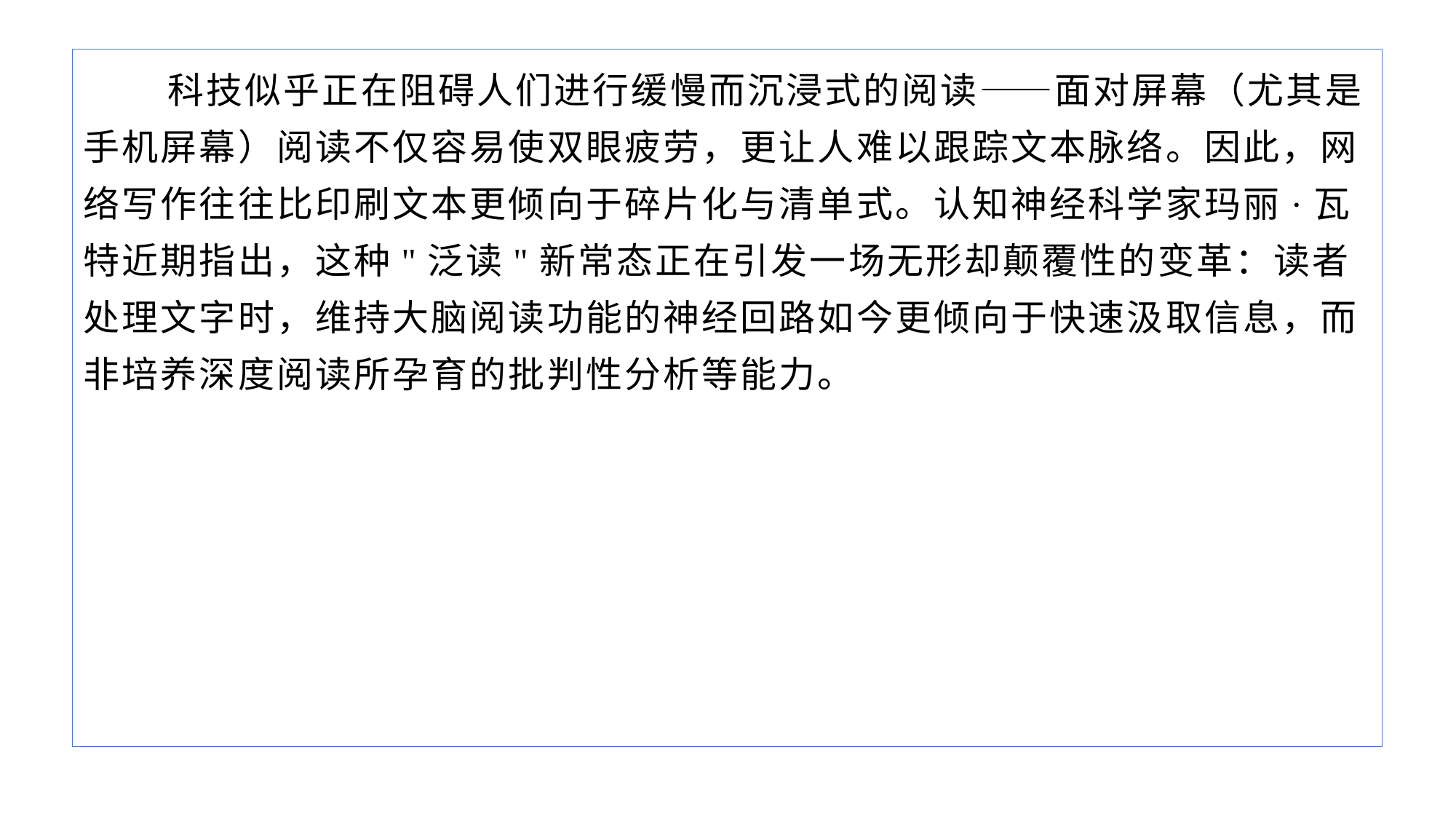

科技似乎正在阻碍人们进行缓慢而沉浸式的阅读——面对屏幕（尤其是手机屏幕）阅读不仅容易使双眼疲劳，更让人难以跟踪文本脉络。因此，网络写作往往比印刷文本更倾向于碎片化与清单式。认知神经科学家玛丽·瓦特近期指出，这种"泛读"新常态正在引发一场无形却颠覆性的变革：读者处理文字时，维持大脑阅读功能的神经回路如今更倾向于快速汲取信息，而非培养深度阅读所孕育的批判性分析等能力。